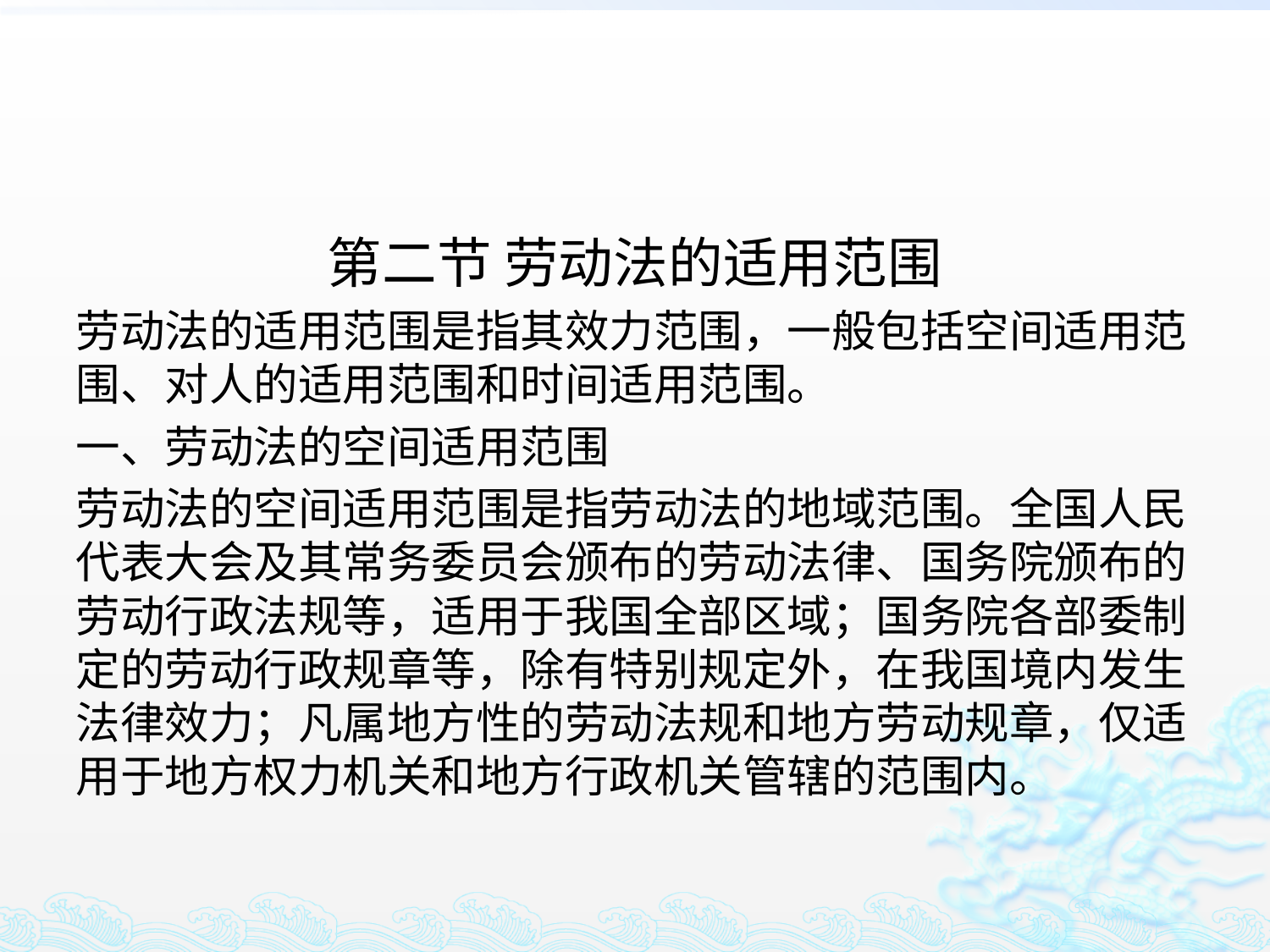

#
第二节 劳动法的适用范围
劳动法的适用范围是指其效力范围，一般包括空间适用范围、对人的适用范围和时间适用范围。
一、劳动法的空间适用范围
劳动法的空间适用范围是指劳动法的地域范围。全国人民代表大会及其常务委员会颁布的劳动法律、国务院颁布的劳动行政法规等，适用于我国全部区域；国务院各部委制定的劳动行政规章等，除有特别规定外，在我国境内发生法律效力；凡属地方性的劳动法规和地方劳动规章，仅适用于地方权力机关和地方行政机关管辖的范围内。